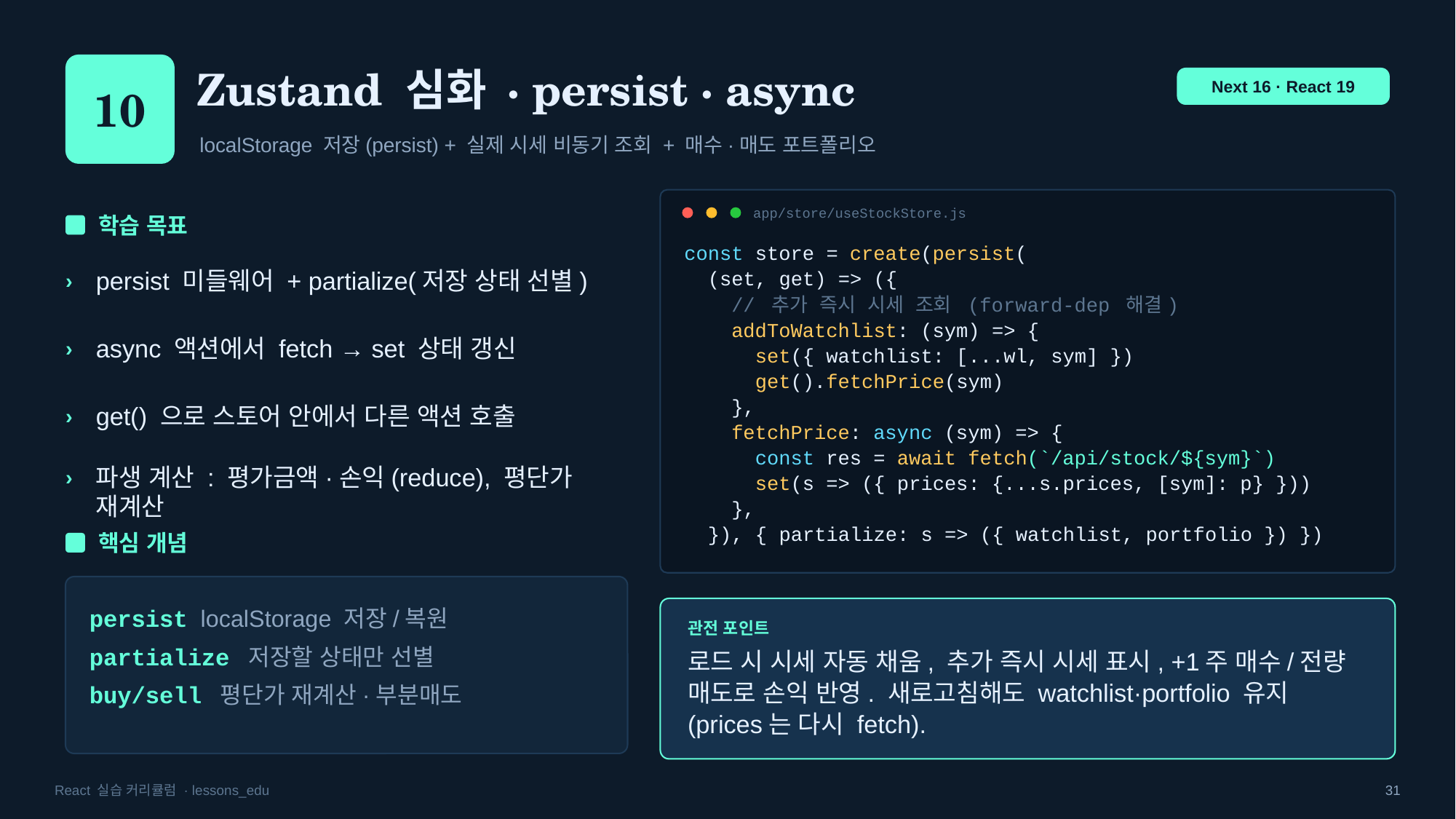

10
Zustand 심화 · persist · async
Next 16 · React 19
localStorage 저장(persist) + 실제 시세 비동기 조회 + 매수·매도 포트폴리오

app/store/useStockStore.js
학습 목표

const store = create(persist(
  (set, get) => ({
    // 추가 즉시 시세 조회 (forward-dep 해결)
    addToWatchlist: (sym) => {
      set({ watchlist: [...wl, sym] })
      get().fetchPrice(sym)
    },
    fetchPrice: async (sym) => {
      const res = await fetch(`/api/stock/${sym}`)
      set(s => ({ prices: {...s.prices, [sym]: p} }))
    },
  }), { partialize: s => ({ watchlist, portfolio }) })
›
persist 미들웨어 + partialize(저장 상태 선별)
›
async 액션에서 fetch → set 상태 갱신
›
get() 으로 스토어 안에서 다른 액션 호출
›
파생 계산 : 평가금액·손익(reduce), 평단가 재계산
핵심 개념

persist  localStorage 저장/복원
partialize  저장할 상태만 선별
buy/sell  평단가 재계산·부분매도

관전 포인트
로드 시 시세 자동 채움, 추가 즉시 시세 표시, +1주 매수/전량 매도로 손익 반영. 새로고침해도 watchlist·portfolio 유지(prices는 다시 fetch).
React 실습 커리큘럼 · lessons_edu
31